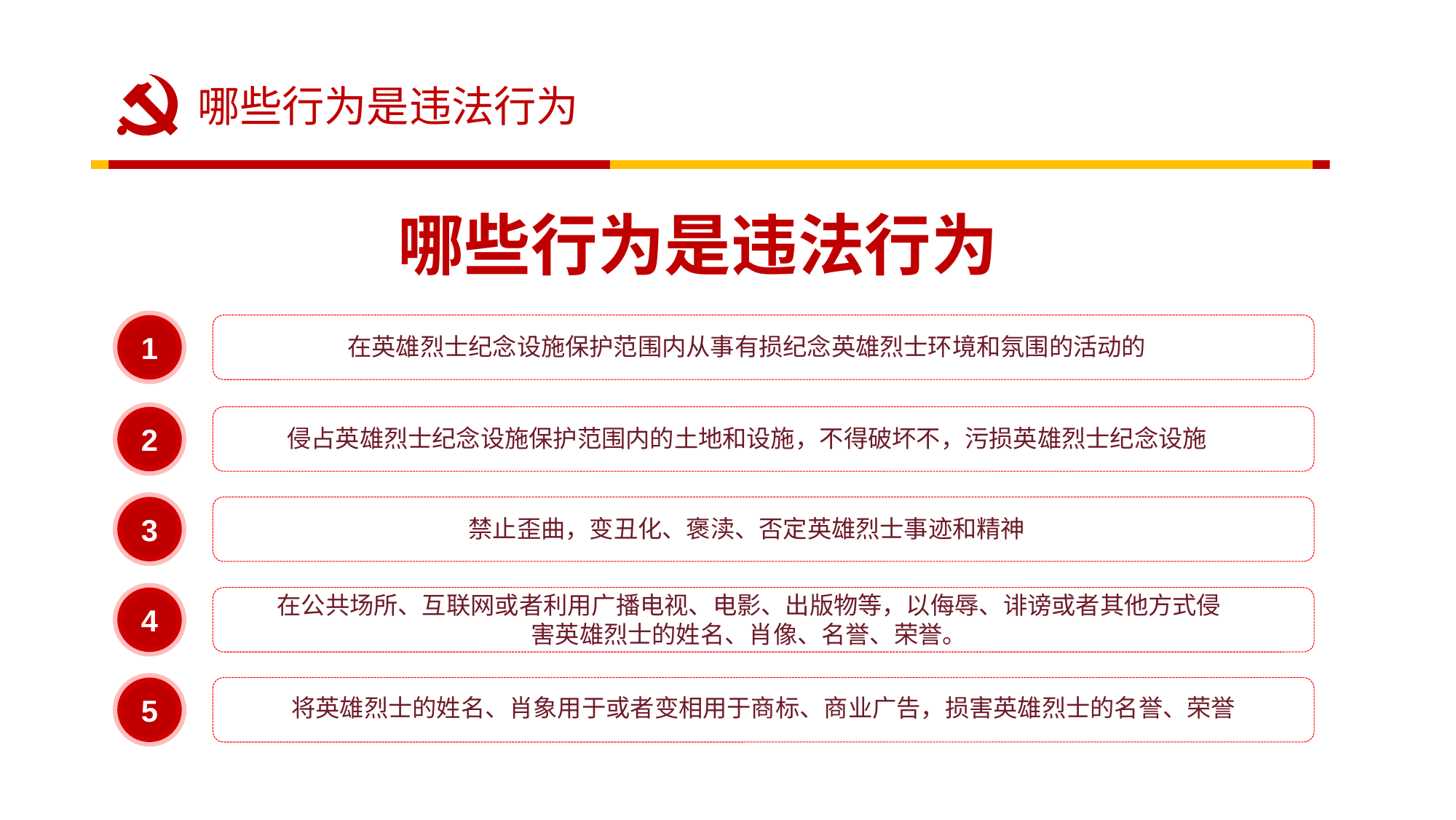

哪些行为是违法行为

哪些行为是违法行为
1

在英雄烈士纪念设施保护范围内从事有损纪念英雄烈士环境和氛围的活动的
2

侵占英雄烈士纪念设施保护范围内的土地和设施，不得破坏不，污损英雄烈士纪念设施
3

禁止歪曲，变丑化、褒渎、否定英雄烈士事迹和精神
在公共场所、互联网或者利用广播电视、电影、出版物等，以侮辱、诽谤或者其他方式侵
害英雄烈士的姓名、肖像、名誉、荣誉。
4

5

将英雄烈士的姓名、肖象用于或者变相用于商标、商业广告，损害英雄烈士的名誉、荣誉
延时符